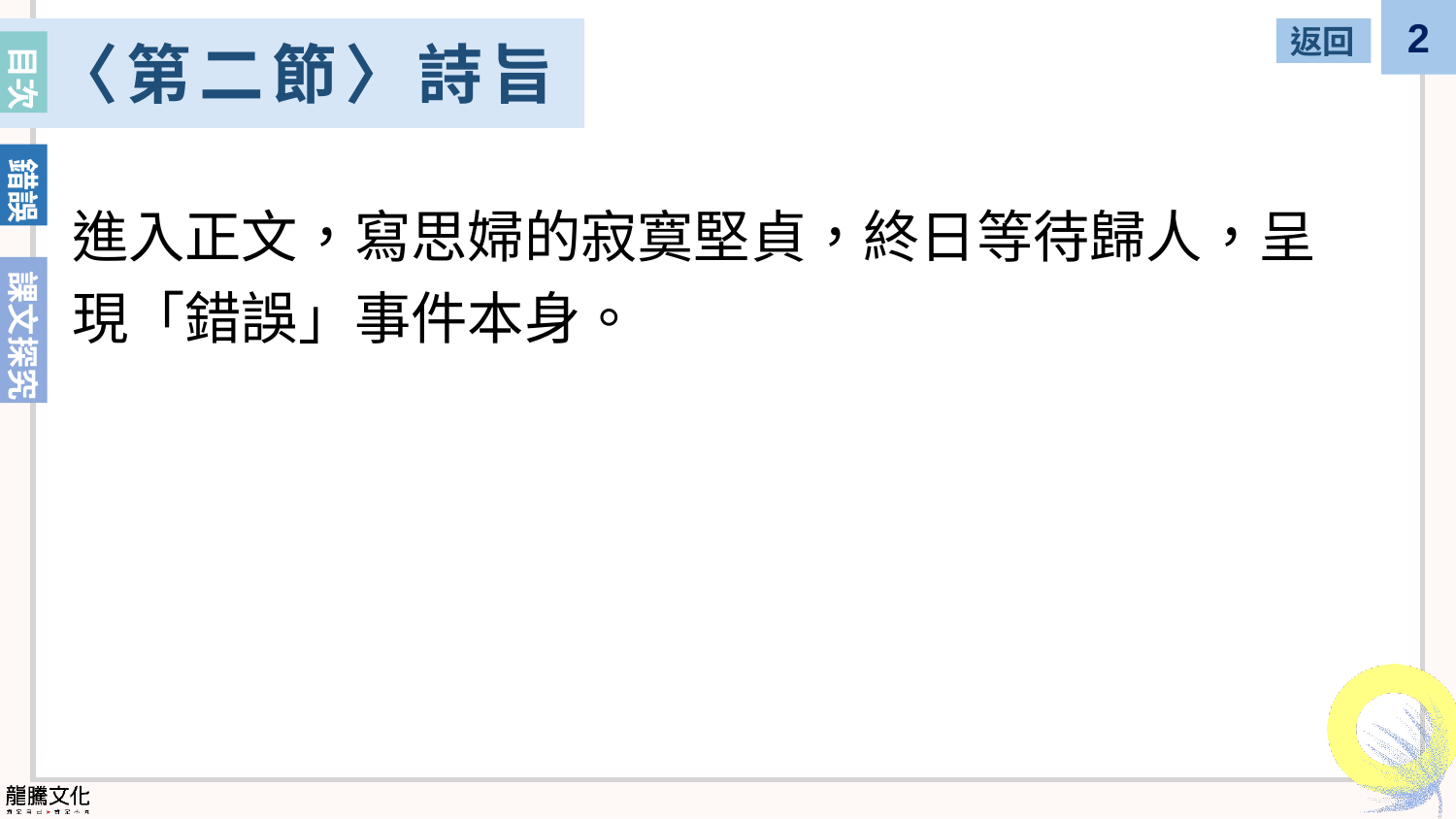

返回
〈第二節〉詩旨
目次
進入正文，寫思婦的寂寞堅貞，終日等待歸人，呈現「錯誤」事件本身。